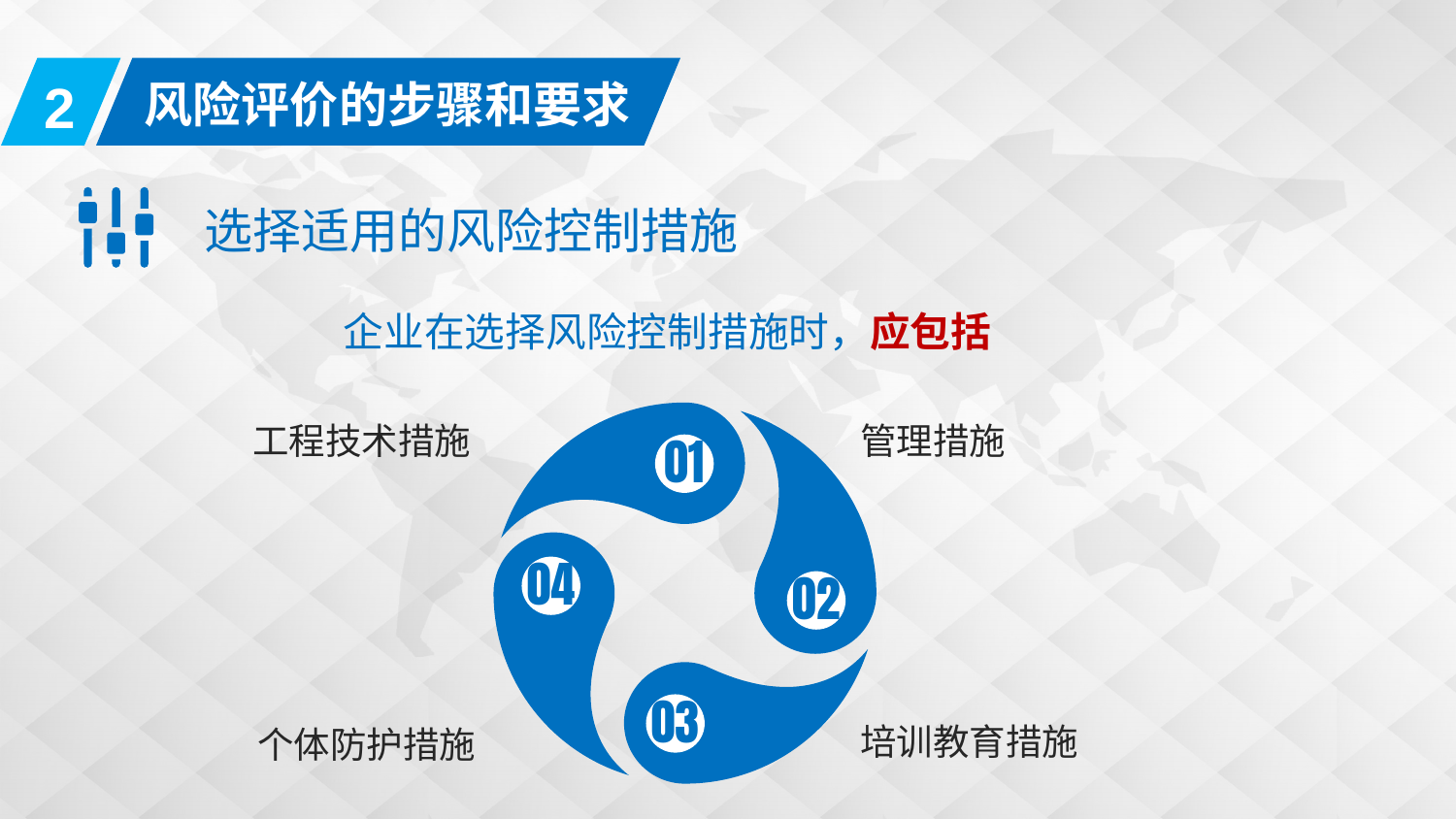

2
风险评价的步骤和要求

选择适用的风险控制措施
企业在选择风险控制措施时，应包括

01

04
02

03
管理措施
工程技术措施
培训教育措施
个体防护措施